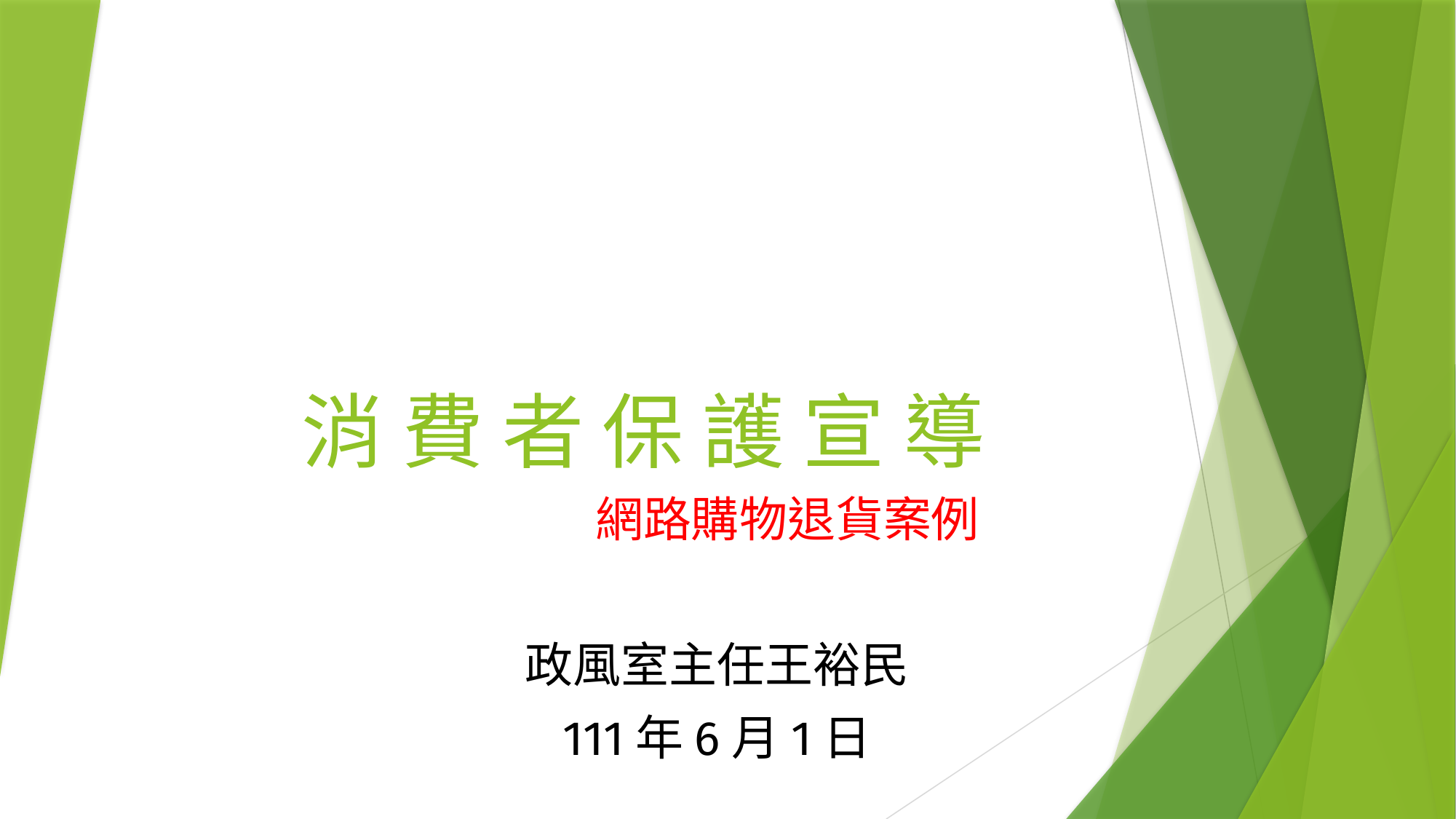

# 消 費 者 保 護 宣 導
            網路購物退貨案例

政風室主任王裕民
111年6月1日